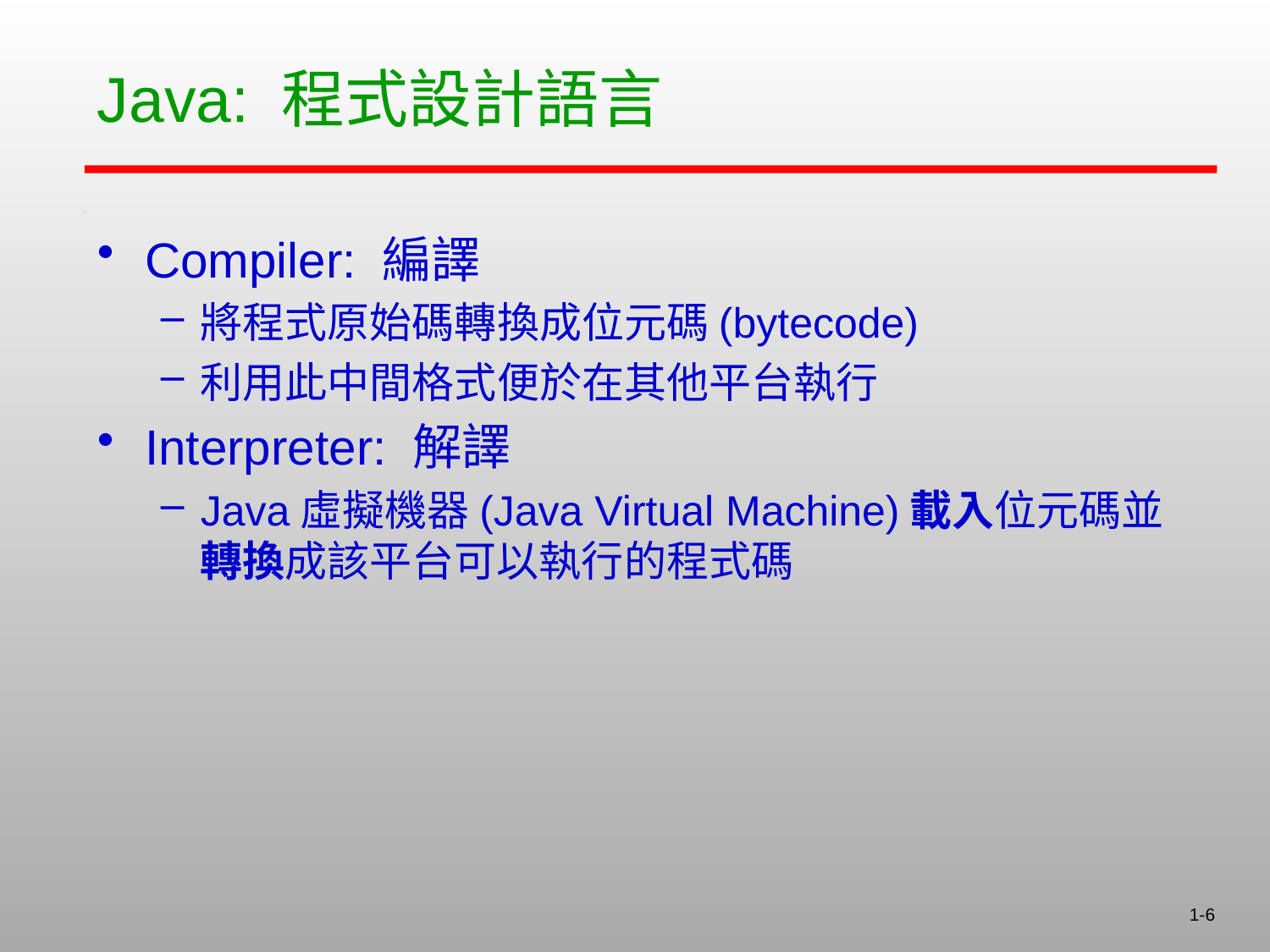

# Java: 程式設計語言
Compiler: 編譯
將程式原始碼轉換成位元碼(bytecode)
利用此中間格式便於在其他平台執行
Interpreter: 解譯
Java虛擬機器(Java Virtual Machine)載入位元碼並轉換成該平台可以執行的程式碼
1-6